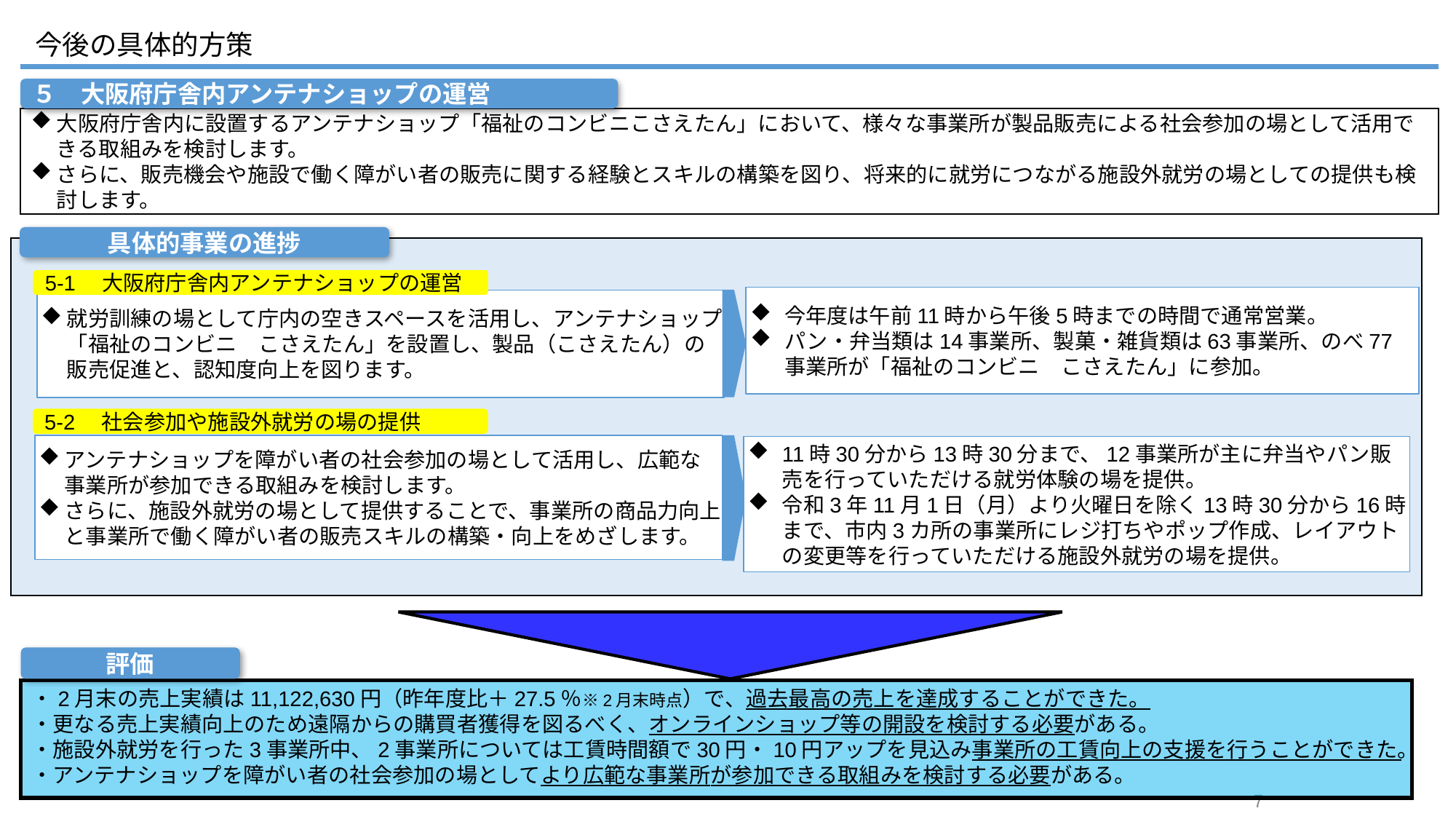

今後の具体的方策
５　大阪府庁舎内アンテナショップの運営
大阪府庁舎内に設置するアンテナショップ「福祉のコンビニこさえたん」において、様々な事業所が製品販売による社会参加の場として活用できる取組みを検討します。
さらに、販売機会や施設で働く障がい者の販売に関する経験とスキルの構築を図り、将来的に就労につながる施設外就労の場としての提供も検討します。
具体的事業の進捗

5-1　大阪府庁舎内アンテナショップの運営
今年度は午前11時から午後5時までの時間で通常営業。
パン・弁当類は14事業所、製菓・雑貨類は63事業所、のべ77事業所が「福祉のコンビニ　こさえたん」に参加。

就労訓練の場として庁内の空きスペースを活用し、アンテナショップ「福祉のコンビニ　こさえたん」を設置し、製品（こさえたん）の販売促進と、認知度向上を図ります。
5-2　社会参加や施設外就労の場の提供

アンテナショップを障がい者の社会参加の場として活用し、広範な事業所が参加できる取組みを検討します。
さらに、施設外就労の場として提供することで、事業所の商品力向上と事業所で働く障がい者の販売スキルの構築・向上をめざします。

11時30分から13時30分まで、12事業所が主に弁当やパン販売を行っていただける就労体験の場を提供。
令和3年11月1日（月）より火曜日を除く13時30分から16時まで、市内3カ所の事業所にレジ打ちやポップ作成、レイアウトの変更等を行っていただける施設外就労の場を提供。

評価
・2月末の売上実績は11,122,630円（昨年度比＋27.5％※2月末時点）で、過去最高の売上を達成することができた。
・更なる売上実績向上のため遠隔からの購買者獲得を図るべく、オンラインショップ等の開設を検討する必要がある。
・施設外就労を行った3事業所中、2事業所については工賃時間額で30円・10円アップを見込み事業所の工賃向上の支援を行うことができた。
・アンテナショップを障がい者の社会参加の場としてより広範な事業所が参加できる取組みを検討する必要がある。
7